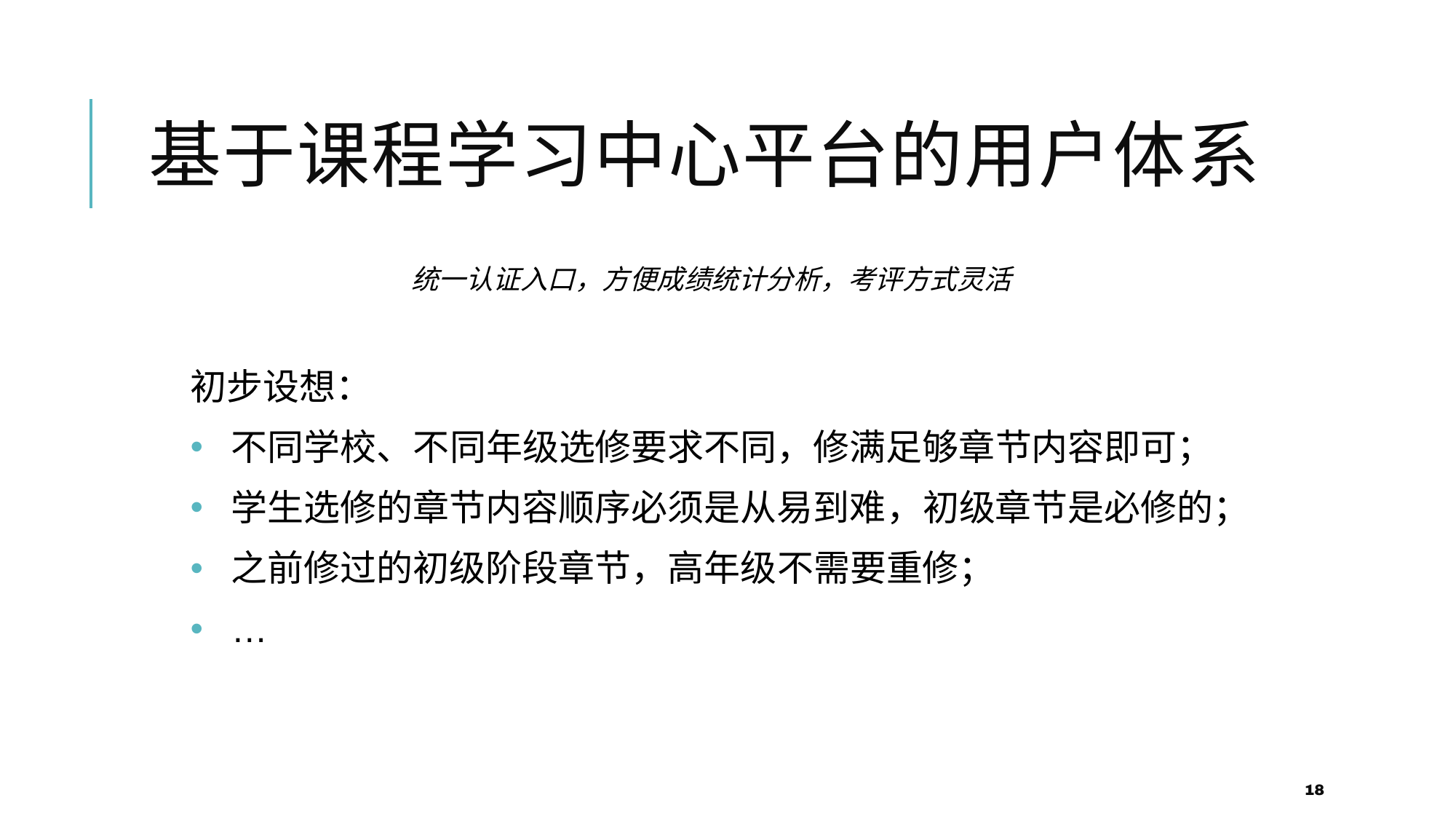

# 基于课程学习中心平台的用户体系

初步设想：
不同学校、不同年级选修要求不同，修满足够章节内容即可；
学生选修的章节内容顺序必须是从易到难，初级章节是必修的；
之前修过的初级阶段章节，高年级不需要重修；
…
统一认证入口，方便成绩统计分析，考评方式灵活
18